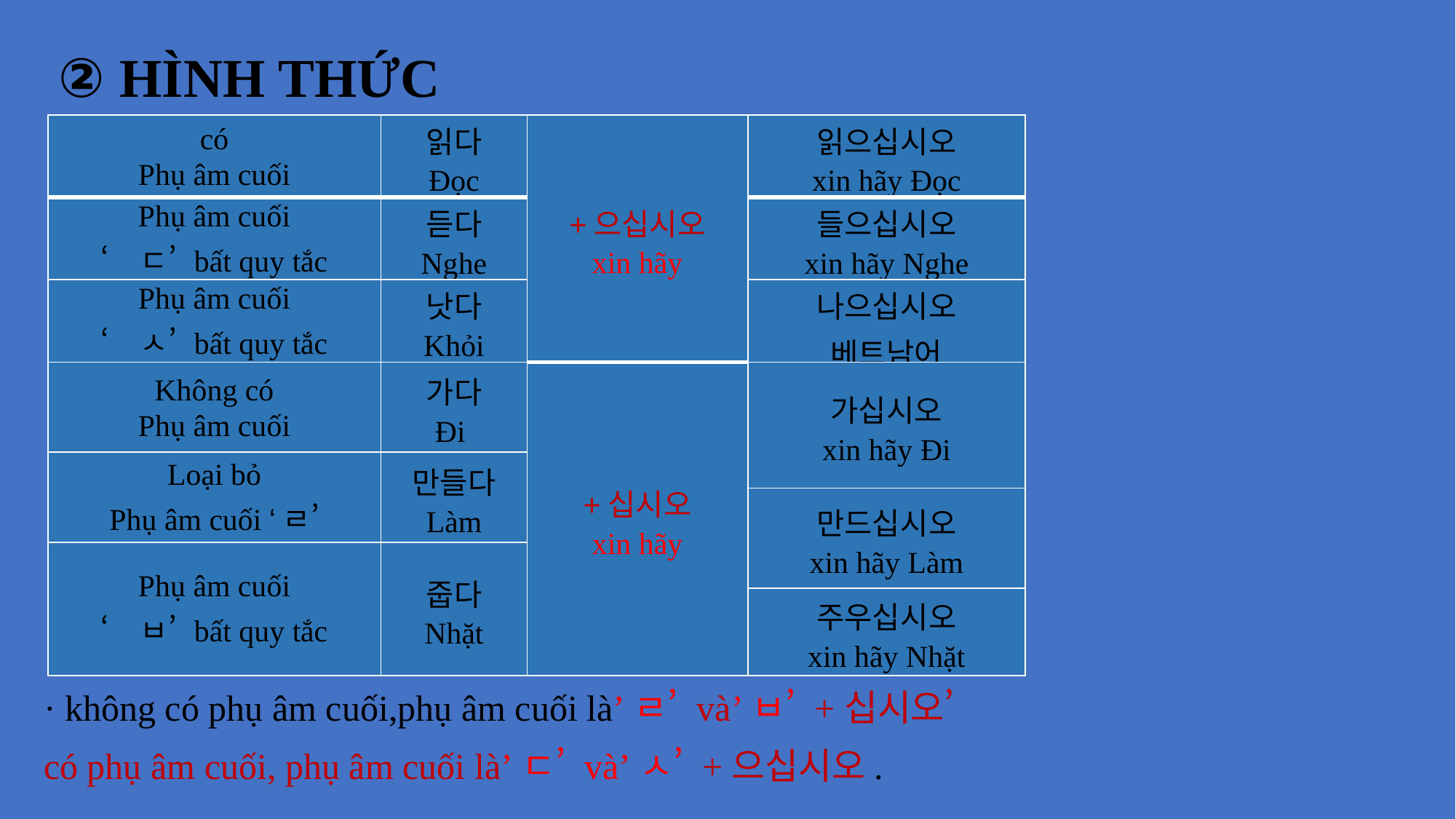

② HÌNH THỨC
| có Phụ âm cuối | 읽다 Đọc | +으십시오 xin hãy | 읽으십시오 xin hãy Đọc |
| --- | --- | --- | --- |
| Phụ âm cuối ‘ㄷ’ bất quy tắc | 듣다 Nghe |  | 들으십시오 xin hãy Nghe |
| Phụ âm cuối ‘ㅅ’ bất quy tắc | 낫다 Khỏi |  | 나으십시오 베트남어 |
| Không có Phụ âm cuối | 가다 Đi | +십시오 xin hãy | 가십시오 xin hãy Đi |
| Loại bỏ Phụ âm cuối ‘ㄹ’ | 만들다 Làm |  |  |
|  |  |  | 만드십시오 xin hãy Làm |
| Phụ âm cuối ‘ㅂ’ bất quy tắc | 줍다 Nhặt |  |  |
|  |  |  | 주우십시오 xin hãy Nhặt |
· không có phụ âm cuối,phụ âm cuối là’ㄹ’ và’ㅂ’ +십시오’
có phụ âm cuối, phụ âm cuối là’ㄷ’ và’ㅅ’ +으십시오.